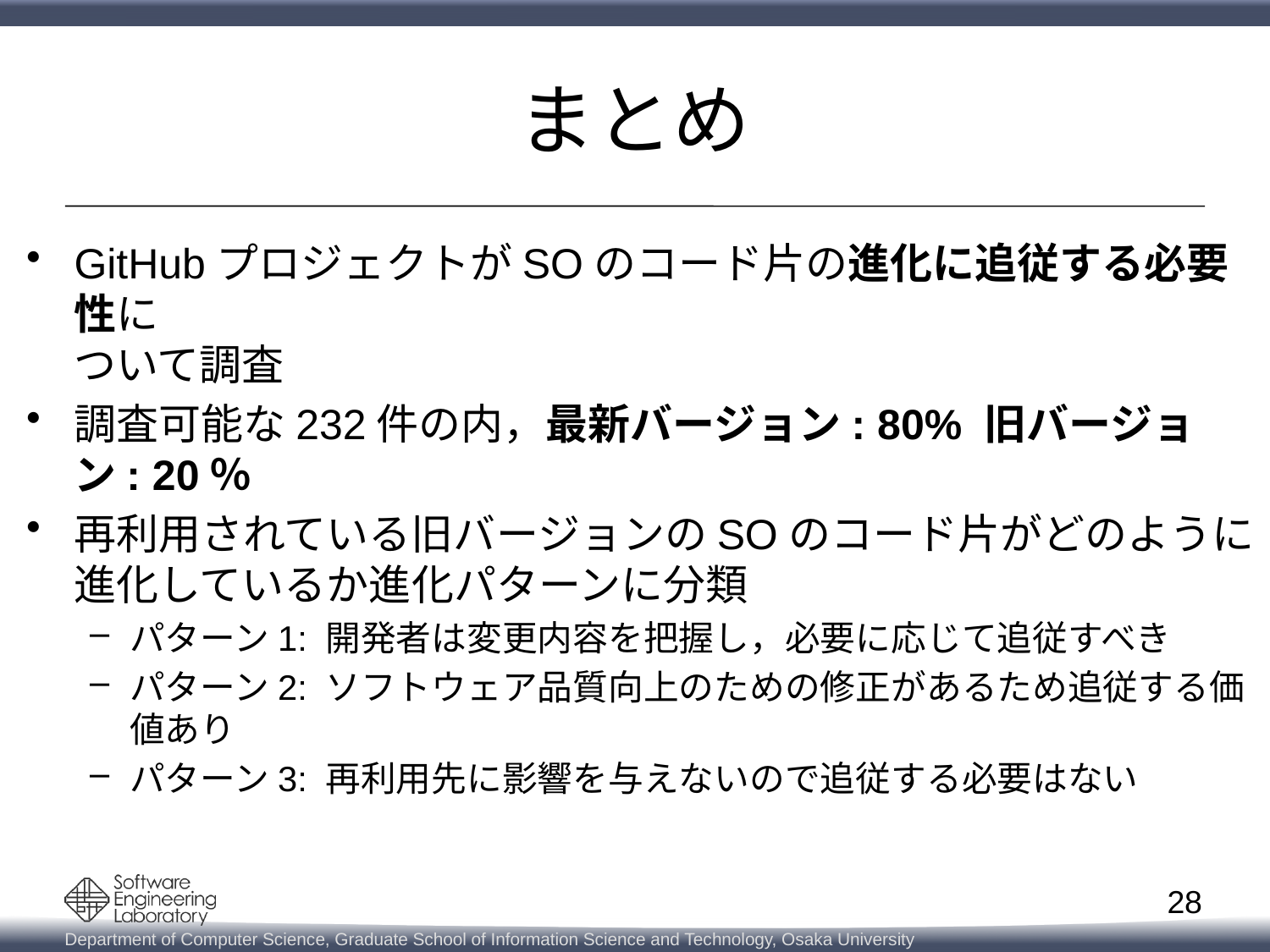

# まとめ
GitHubプロジェクトがSOのコード片の進化に追従する必要性に
ついて調査
調査可能な232件の内，最新バージョン: 80% 旧バージョン: 20％
再利用されている旧バージョンのSOのコード片がどのように
進化しているか進化パターンに分類
パターン1: 開発者は変更内容を把握し，必要に応じて追従すべき
パターン2: ソフトウェア品質向上のための修正があるため追従する価値あり
パターン3: 再利用先に影響を与えないので追従する必要はない
28